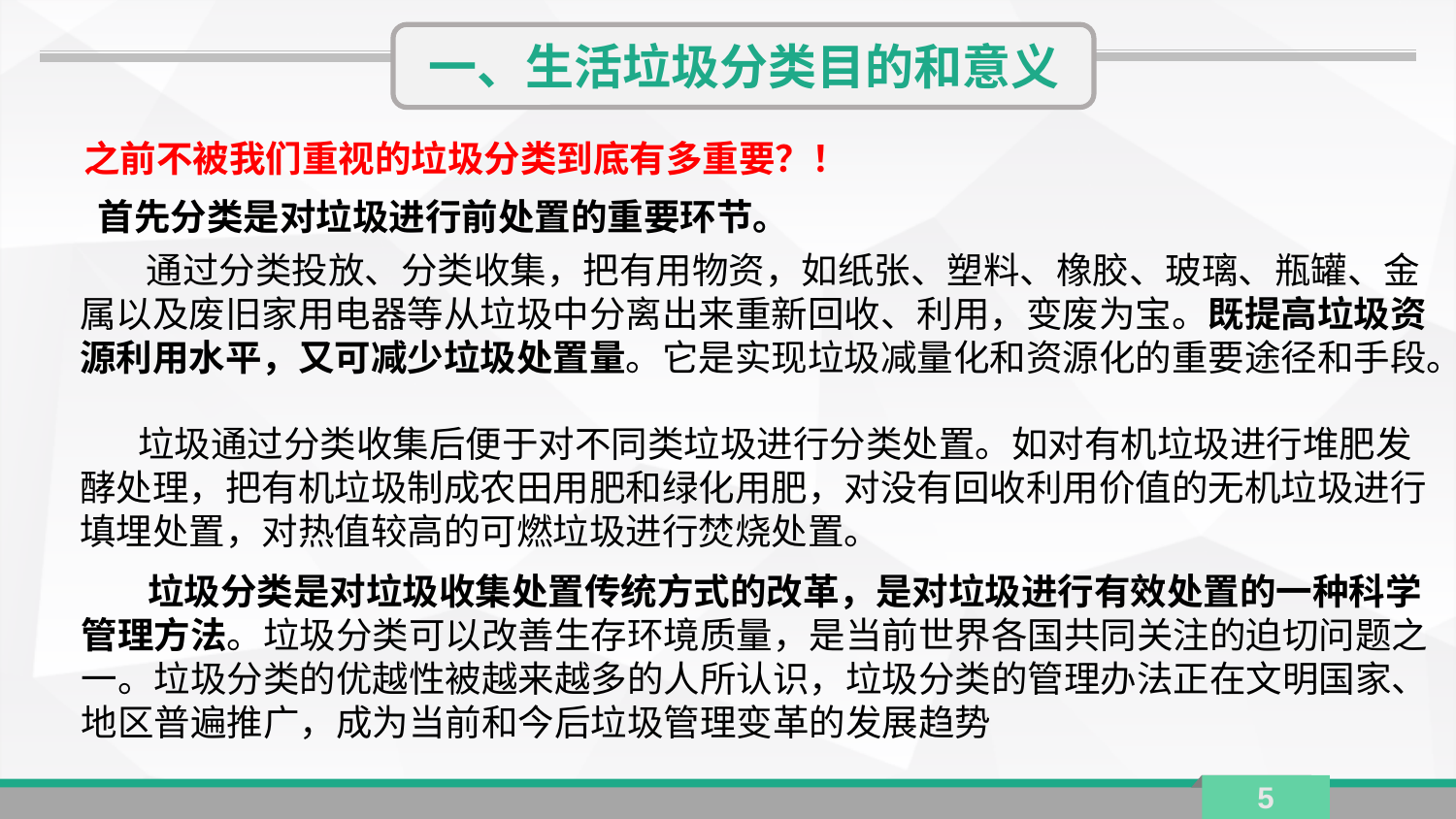

一、生活垃圾分类目的和意义
之前不被我们重视的垃圾分类到底有多重要？！
首先分类是对垃圾进行前处置的重要环节。
       通过分类投放、分类收集，把有用物资，如纸张、塑料、橡胶、玻璃、瓶罐、金属以及废旧家用电器等从垃圾中分离出来重新回收、利用，变废为宝。既提高垃圾资源利用水平，又可减少垃圾处置量。它是实现垃圾减量化和资源化的重要途径和手段。
      垃圾通过分类收集后便于对不同类垃圾进行分类处置。如对有机垃圾进行堆肥发酵处理，把有机垃圾制成农田用肥和绿化用肥，对没有回收利用价值的无机垃圾进行填埋处置，对热值较高的可燃垃圾进行焚烧处置。
       垃圾分类是对垃圾收集处置传统方式的改革，是对垃圾进行有效处置的一种科学管理方法。垃圾分类可以改善生存环境质量，是当前世界各国共同关注的迫切问题之一。垃圾分类的优越性被越来越多的人所认识，垃圾分类的管理办法正在文明国家、地区普遍推广，成为当前和今后垃圾管理变革的发展趋势
5